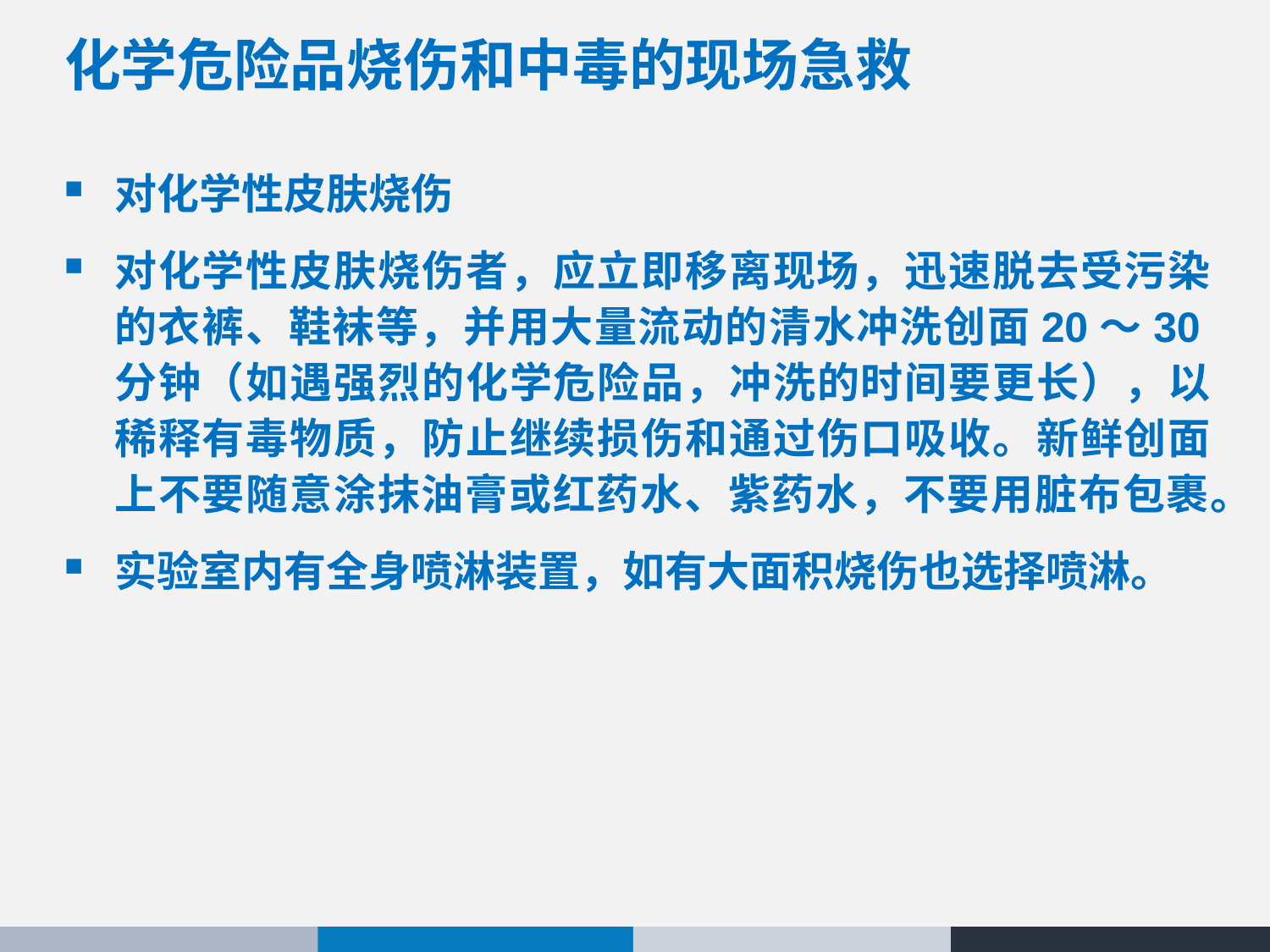

# 化学危险品烧伤和中毒的现场急救
对化学性皮肤烧伤
对化学性皮肤烧伤者，应立即移离现场，迅速脱去受污染的衣裤、鞋袜等，并用大量流动的清水冲洗创面20～30分钟（如遇强烈的化学危险品，冲洗的时间要更长），以稀释有毒物质，防止继续损伤和通过伤口吸收。新鲜创面上不要随意涂抹油膏或红药水、紫药水，不要用脏布包裹。
实验室内有全身喷淋装置，如有大面积烧伤也选择喷淋。